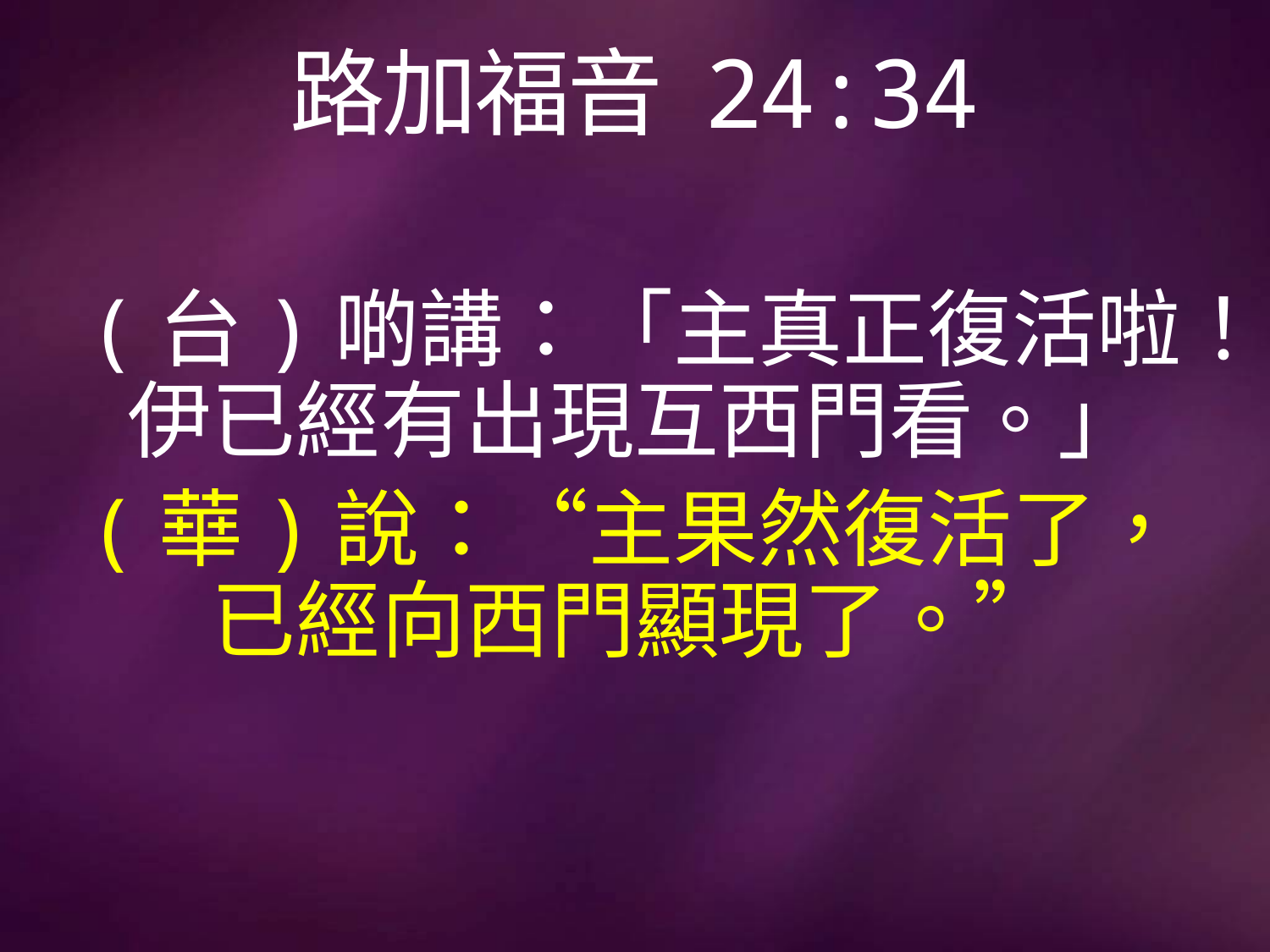

# 路加福音 24:34
(台)啲講：「主真正復活啦！伊已經有出現互西門看。」
(華)說：“主果然復活了，已經向西門顯現了。”